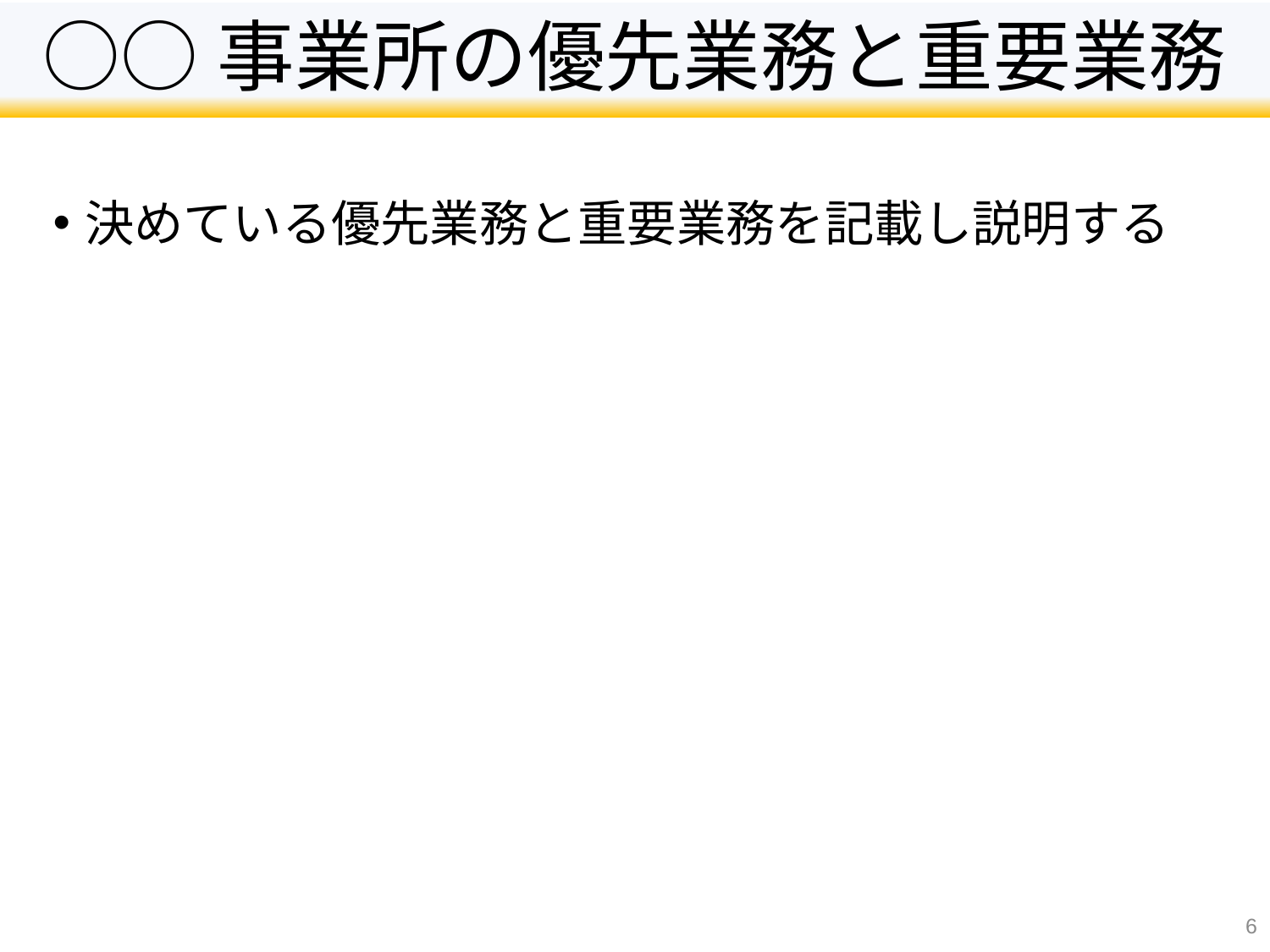

# ○○事業所の優先業務と重要業務
決めている優先業務と重要業務を記載し説明する
6